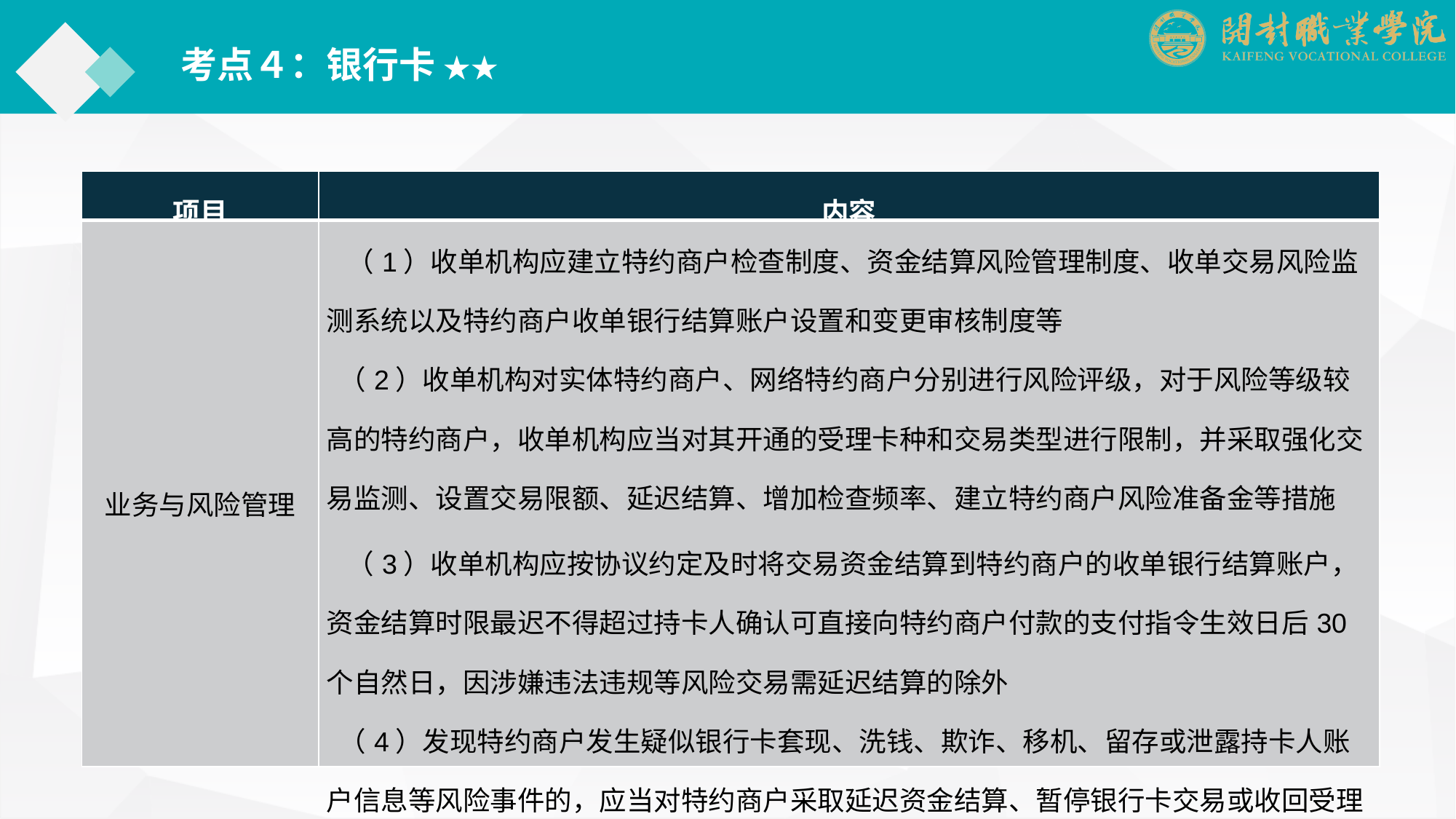

考点４：银行卡 ★★
| 项目 | 内容 |
| --- | --- |
| 业务与风险管理 | （1）收单机构应建立特约商户检查制度、资金结算风险管理制度、收单交易风险监测系统以及特约商户收单银行结算账户设置和变更审核制度等 （2）收单机构对实体特约商户、网络特约商户分别进行风险评级，对于风险等级较高的特约商户，收单机构应当对其开通的受理卡种和交易类型进行限制，并采取强化交易监测、设置交易限额、延迟结算、增加检查频率、建立特约商户风险准备金等措施 （3）收单机构应按协议约定及时将交易资金结算到特约商户的收单银行结算账户，资金结算时限最迟不得超过持卡人确认可直接向特约商户付款的支付指令生效日后30个自然日，因涉嫌违法违规等风险交易需延迟结算的除外 （4）发现特约商户发生疑似银行卡套现、洗钱、欺诈、移机、留存或泄露持卡人账户信息等风险事件的，应当对特约商户采取延迟资金结算、暂停银行卡交易或收回受理终端（关闭网络支付接口）等措施，并承担因未采取措施导致的风险损失责任 |